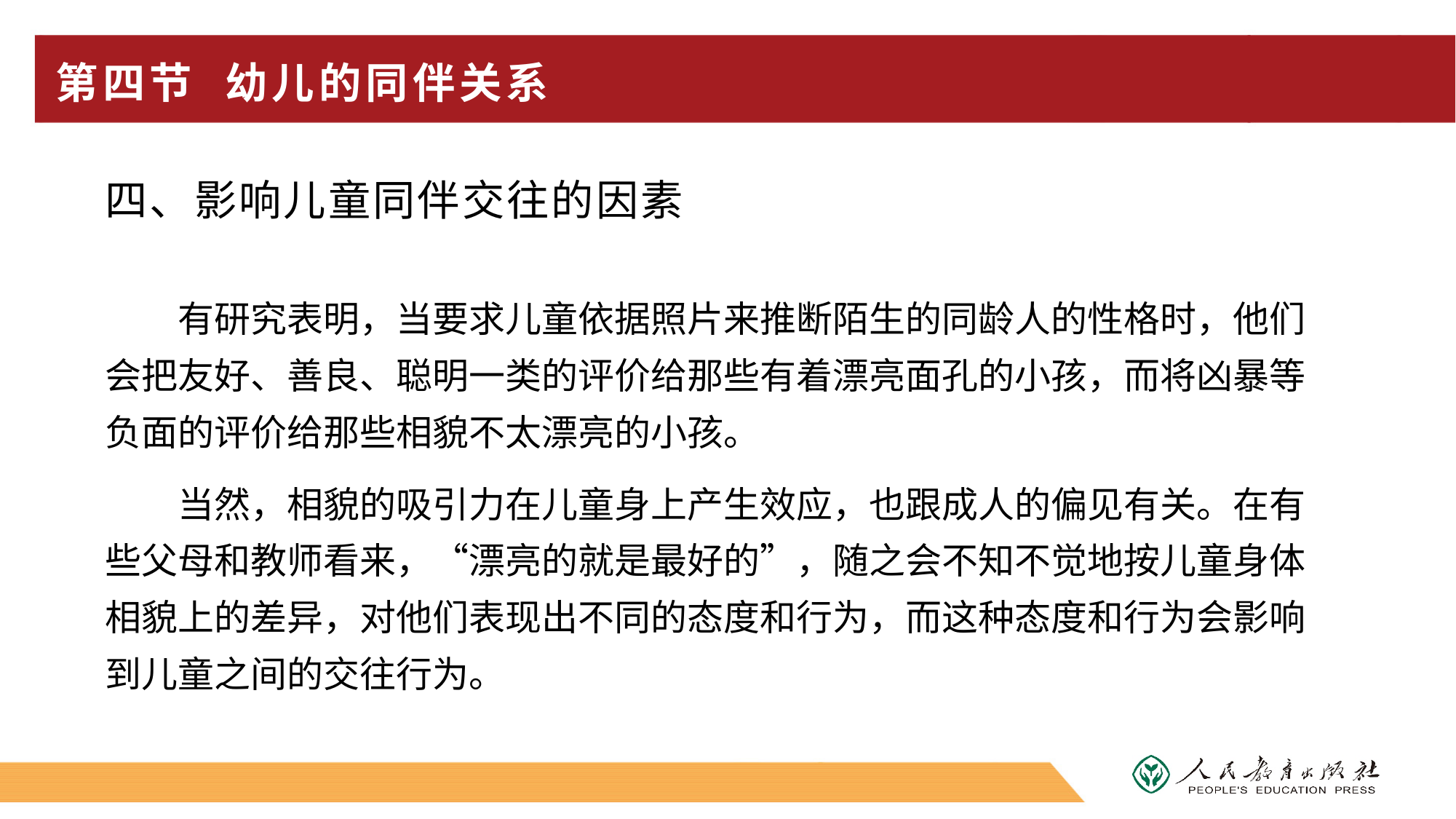

# 第四节  幼儿的同伴关系
四、影响儿童同伴交往的因素
有研究表明，当要求儿童依据照片来推断陌生的同龄人的性格时，他们会把友好、善良、聪明一类的评价给那些有着漂亮面孔的小孩，而将凶暴等负面的评价给那些相貌不太漂亮的小孩。
当然，相貌的吸引力在儿童身上产生效应，也跟成人的偏见有关。在有些父母和教师看来，“漂亮的就是最好的”，随之会不知不觉地按儿童身体相貌上的差异，对他们表现出不同的态度和行为，而这种态度和行为会影响到儿童之间的交往行为。